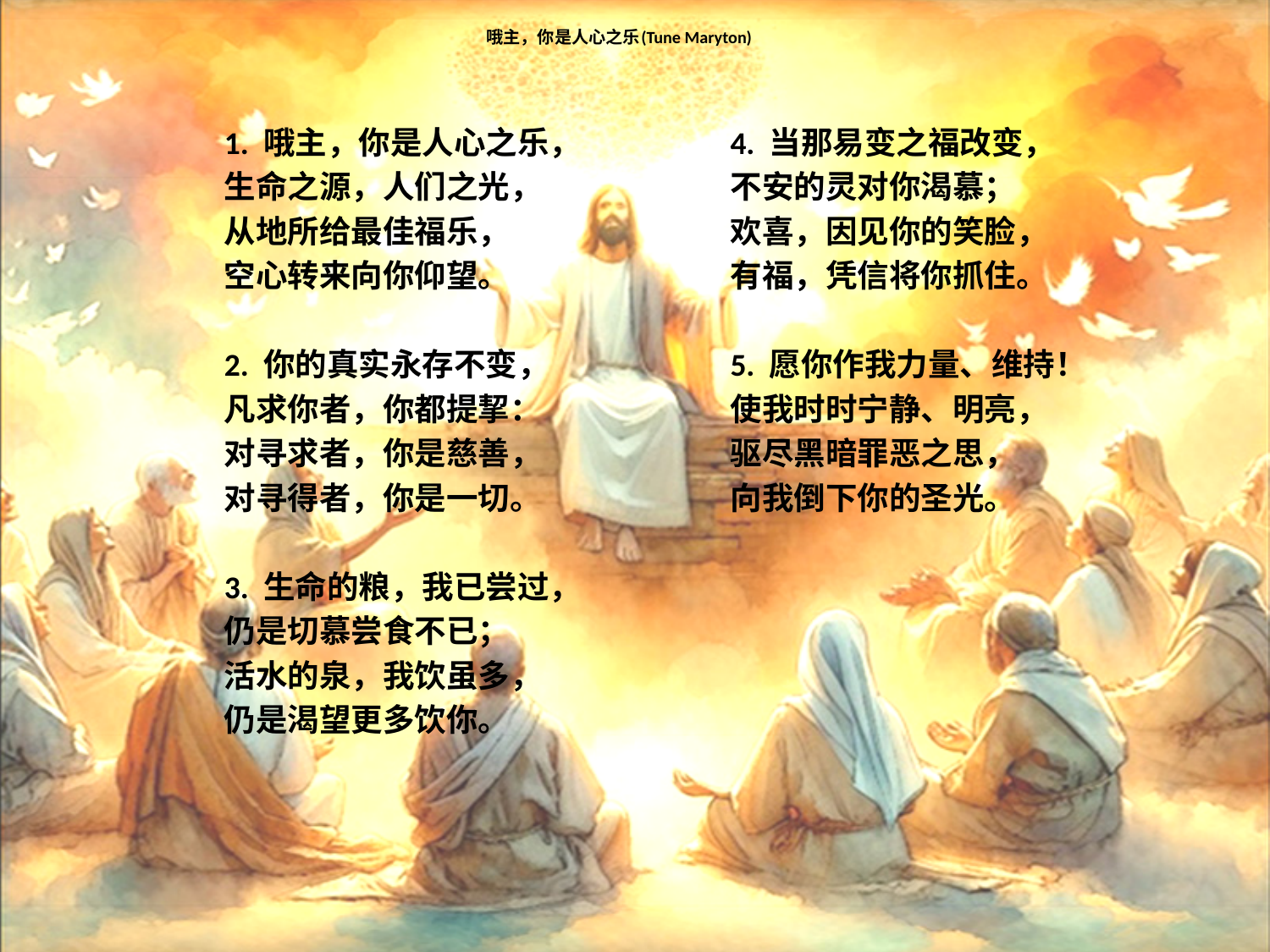

# 哦主，你是人心之乐(Tune Maryton)
1. 哦主，你是人心之乐，
生命之源，人们之光，
从地所给最佳福乐，
空心转来向你仰望。

2. 你的真实永存不变，
凡求你者，你都提挈：
对寻求者，你是慈善，
对寻得者，你是一切。

3. 生命的粮，我已尝过，
仍是切慕尝食不已；
活水的泉，我饮虽多，
仍是渴望更多饮你。
4. 当那易变之福改变，
不安的灵对你渴慕；
欢喜，因见你的笑脸，
有福，凭信将你抓住。

5. 愿你作我力量、维持！
使我时时宁静、明亮，
驱尽黑暗罪恶之思，
向我倒下你的圣光。